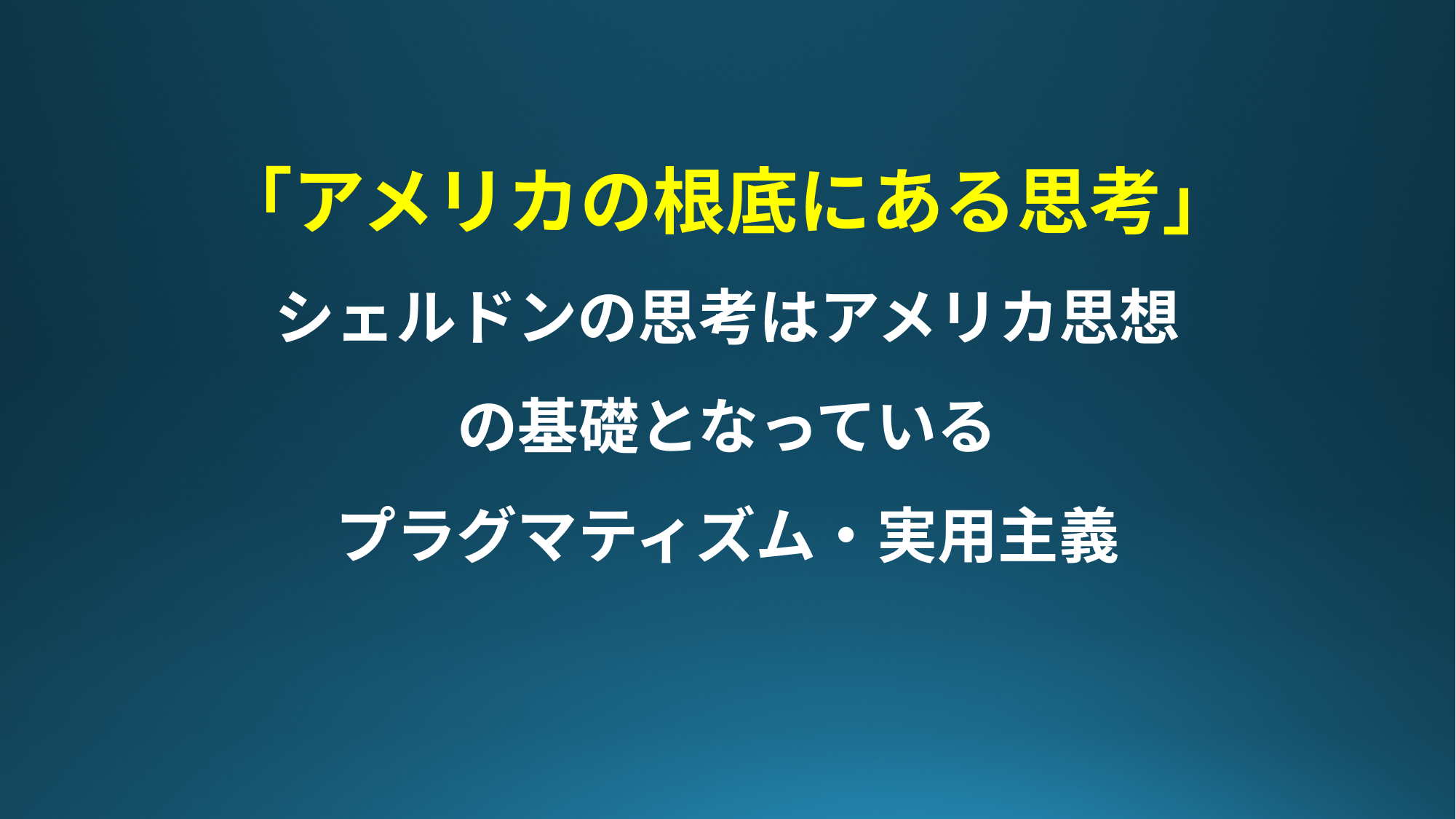

# 「アメリカの根底にある思考」 シェルドンの思考はアメリカ思想 の基礎となっている プラグマティズム・実用主義